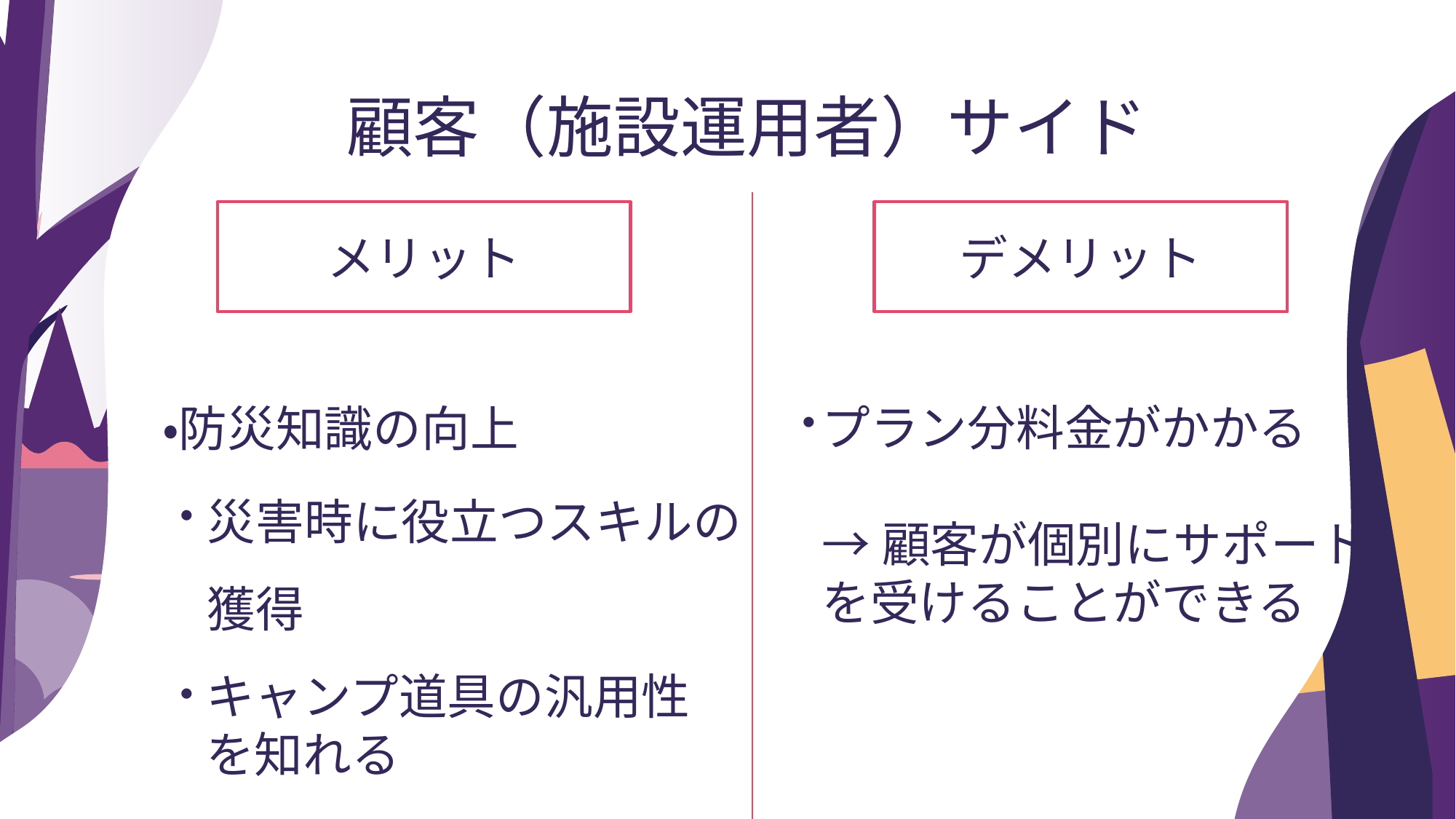

顧客（施設運用者）サイド
メリット
デメリット
・防災知識の向上
・
プラン分料金がかかる

→顧客が個別にサポート
を受けることができる
災害時に役立つスキルの獲得
・
・
キャンプ道具の汎用性を知れる